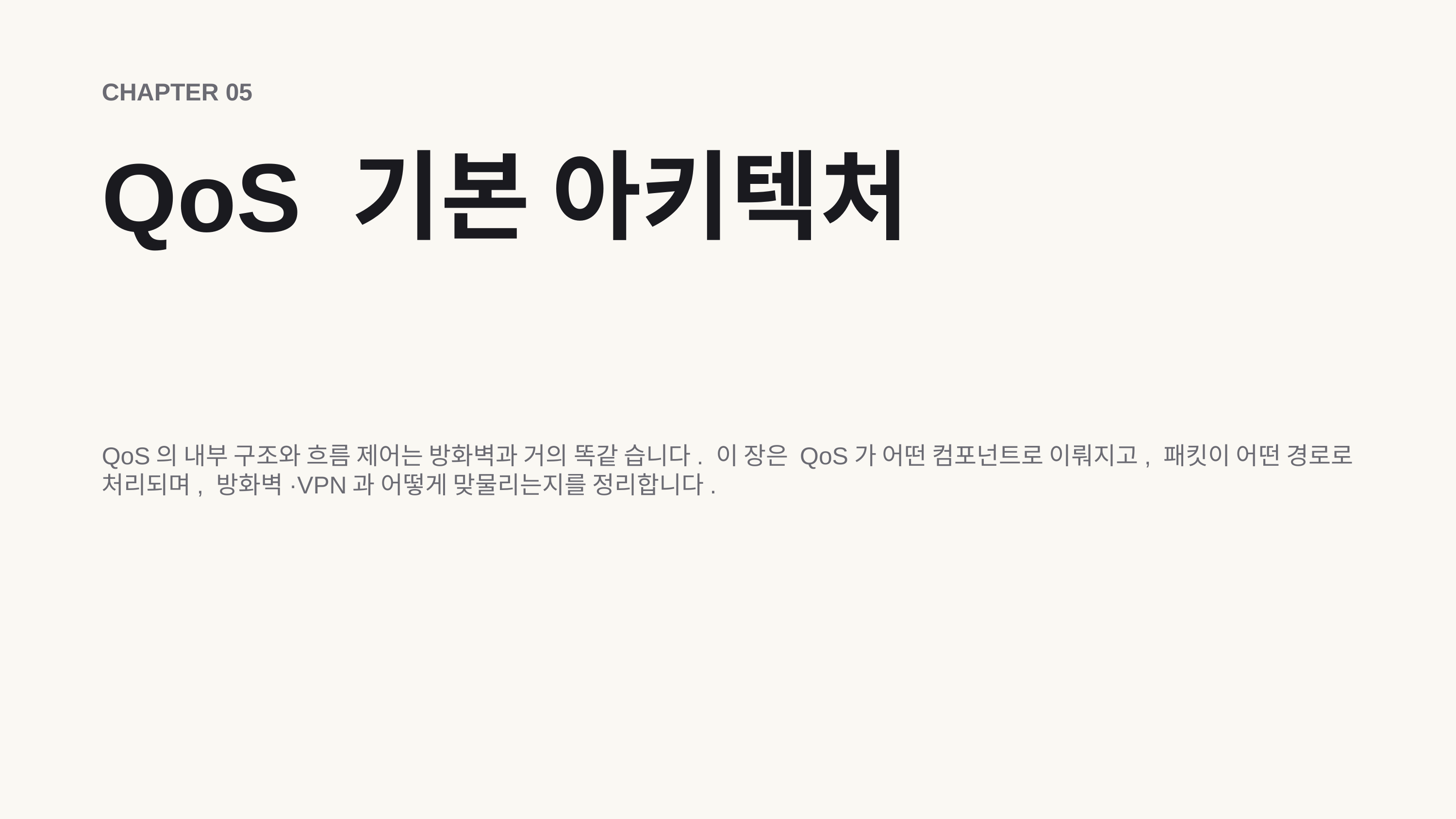

CHAPTER 05
QoS 기본 아키텍처
QoS의 내부 구조와 흐름 제어는 방화벽과 거의 똑같 습니다. 이 장은 QoS가 어떤 컴포넌트로 이뤄지고, 패킷이 어떤 경로로 처리되며, 방화벽·VPN과 어떻게 맞물리는지를 정리합니다.